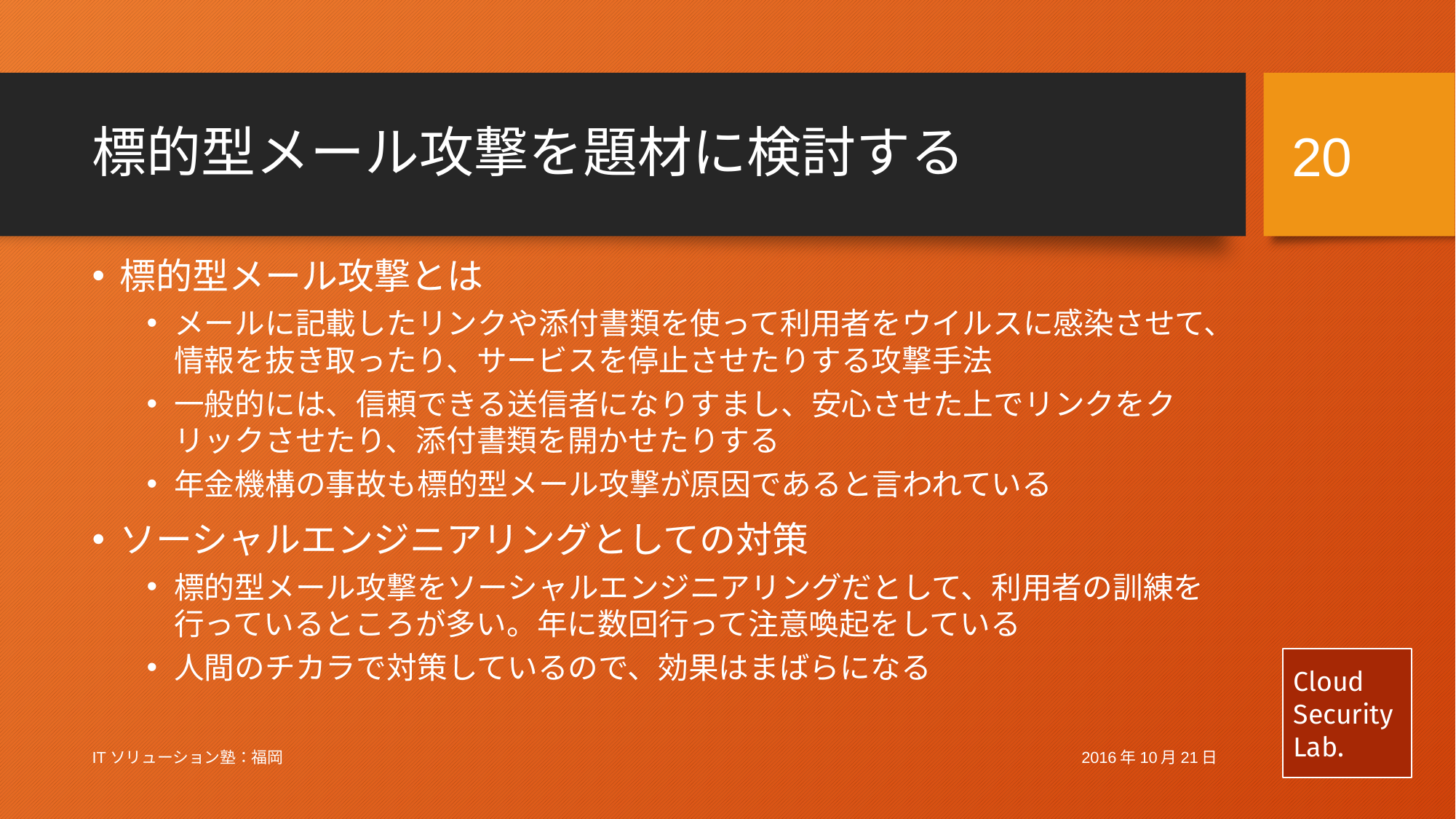

20
# 標的型メール攻撃を題材に検討する
標的型メール攻撃とは
メールに記載したリンクや添付書類を使って利用者をウイルスに感染させて、情報を抜き取ったり、サービスを停止させたりする攻撃手法
一般的には、信頼できる送信者になりすまし、安心させた上でリンクをクリックさせたり、添付書類を開かせたりする
年金機構の事故も標的型メール攻撃が原因であると言われている
ソーシャルエンジニアリングとしての対策
標的型メール攻撃をソーシャルエンジニアリングだとして、利用者の訓練を行っているところが多い。年に数回行って注意喚起をしている
人間のチカラで対策しているので、効果はまばらになる
2016年10月21日
ITソリューション塾：福岡